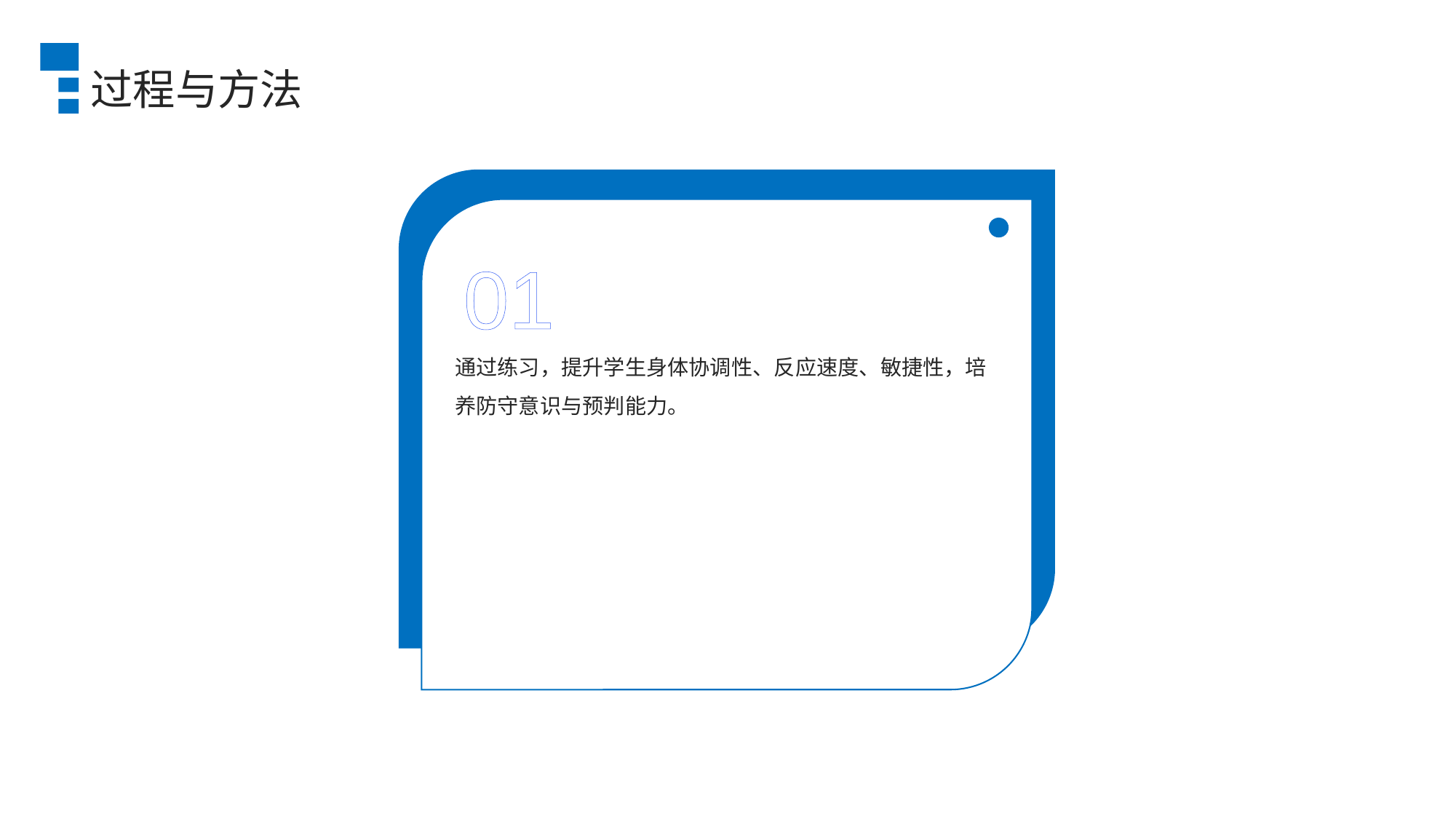

过程与方法

01

通过练习，提升学生身体协调性、反应速度、敏捷性，培养防守意识与预判能力。